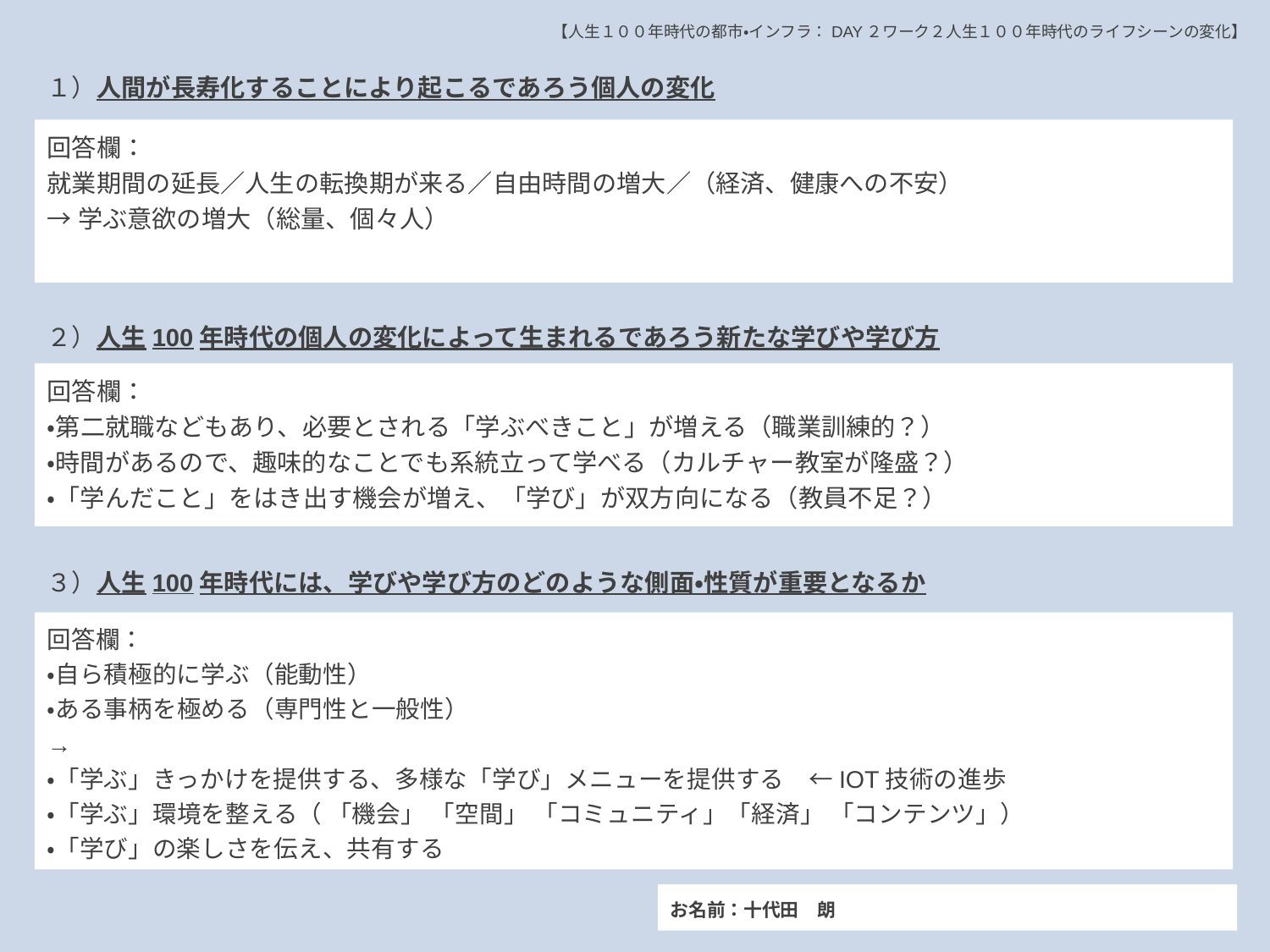

【人生１００年時代の都市・インフラ：DAY２ワーク２人生１００年時代のライフシーンの変化】
１）人間が長寿化することにより起こるであろう個人の変化
回答欄：
就業期間の延長／人生の転換期が来る／自由時間の増大／（経済、健康への不安）
→学ぶ意欲の増大（総量、個々人）
２）人生100年時代の個人の変化によって生まれるであろう新たな学びや学び方
回答欄：
・第二就職などもあり、必要とされる「学ぶべきこと」が増える（職業訓練的？）
・時間があるので、趣味的なことでも系統立って学べる（カルチャー教室が隆盛？）
・「学んだこと」をはき出す機会が増え、「学び」が双方向になる（教員不足？）

３）人生100年時代には、学びや学び方のどのような側面・性質が重要となるか
回答欄：
・自ら積極的に学ぶ（能動性）
・ある事柄を極める（専門性と一般性）
→
・「学ぶ」きっかけを提供する、多様な「学び」メニューを提供する　←IOT技術の進歩
・「学ぶ」環境を整える（ 「機会」 「空間」 「コミュニティ」「経済」 「コンテンツ」）
・「学び」の楽しさを伝え、共有する

お名前：十代田　朗